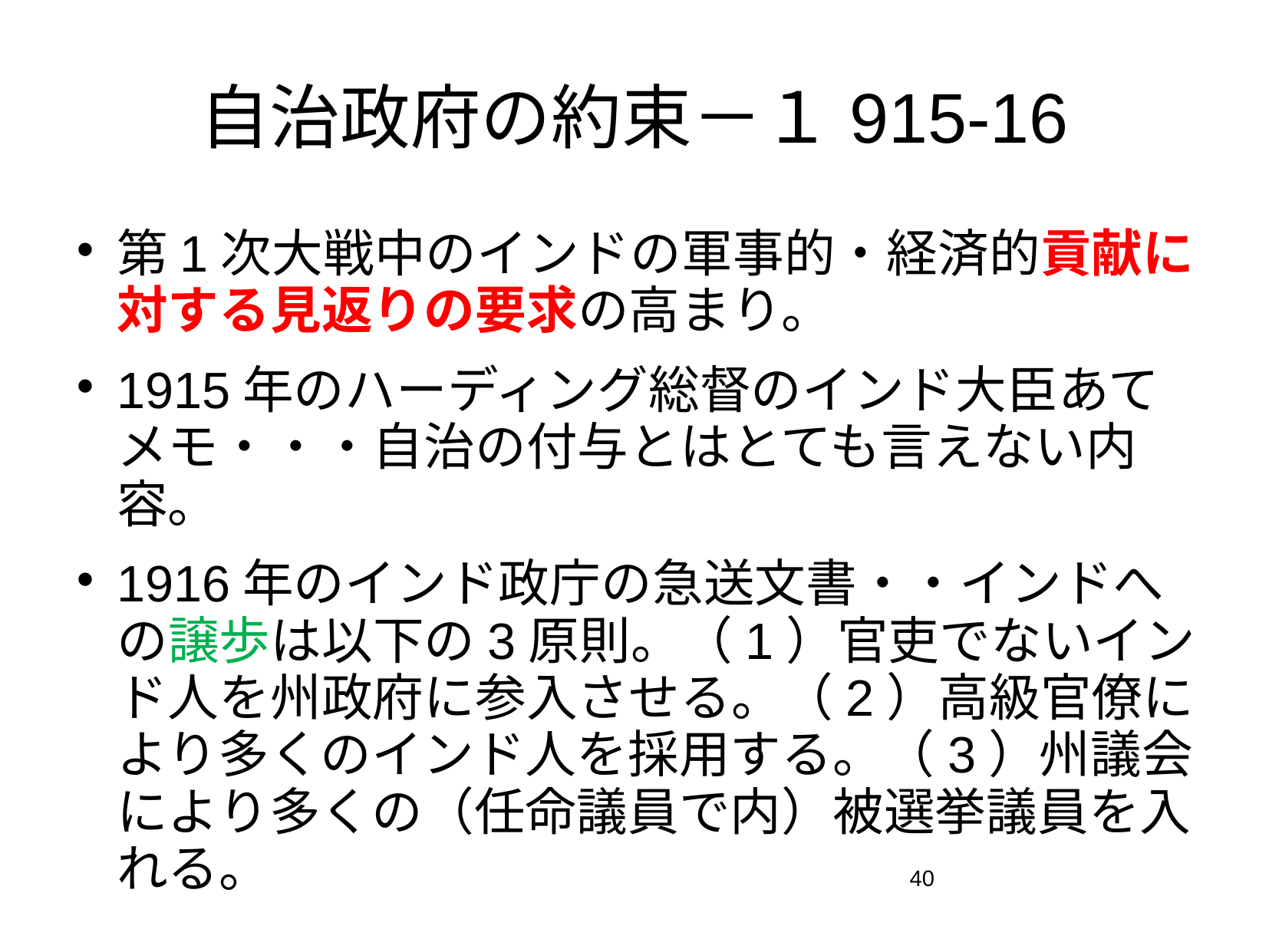

# 自治政府の約束－１915-16
第1次大戦中のインドの軍事的・経済的貢献に対する見返りの要求の高まり。
1915年のハーディング総督のインド大臣あてメモ・・・自治の付与とはとても言えない内容。
1916年のインド政庁の急送文書・・インドへの譲歩は以下の3原則。（1）官吏でないインド人を州政府に参入させる。（2）高級官僚により多くのインド人を採用する。（3）州議会により多くの（任命議員で内）被選挙議員を入れる。
40